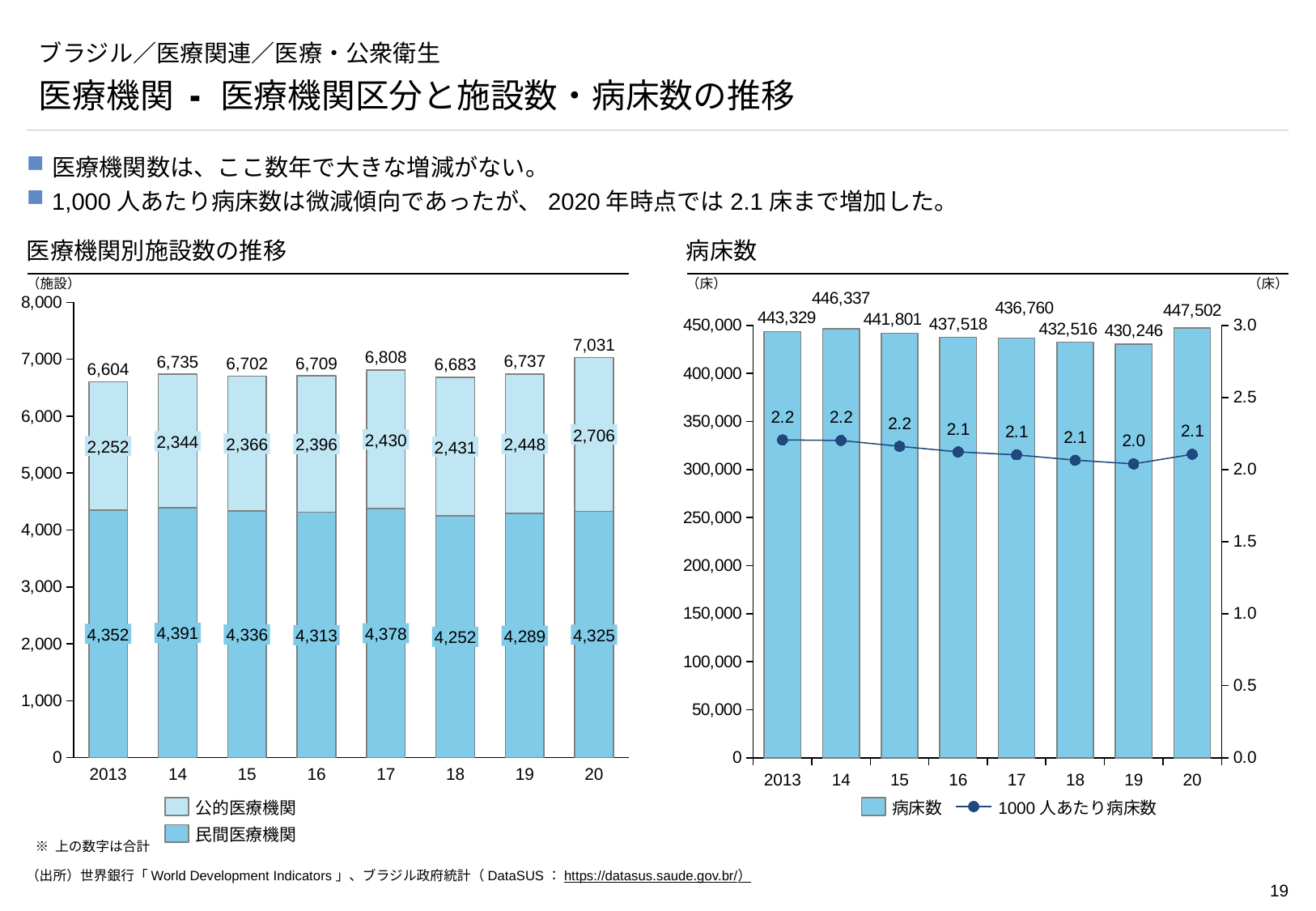

# ブラジル／医療関連／医療・公衆衛生
医療機関 - 医療機関区分と施設数・病床数の推移
医療機関数は、ここ数年で大きな増減がない。
1,000人あたり病床数は微減傾向であったが、2020年時点では2.1床まで増加した。
医療機関別施設数の推移
病床数
（施設）
（床）
（床）

### Chart

| Category |  |  |
|---|---|---|

### Chart

| Category |  |  |
|---|---|---|
7,031
6,808
6,737
6,735
6,709
6,702
6,683
6,604
2,706
2,430
2,344
2,366
2,448
2,396
2,252
2,431
4,391
4,378
4,352
4,336
4,325
4,313
4,289
4,252
2013
14
15
16
17
18
19
20
2013
14
15
16
17
18
19
20
公的医療機関
病床数
1000人あたり病床数

民間医療機関

※ 上の数字は合計
（出所）世界銀行「World Development Indicators」、ブラジル政府統計（DataSUS：https://datasus.saude.gov.br/）